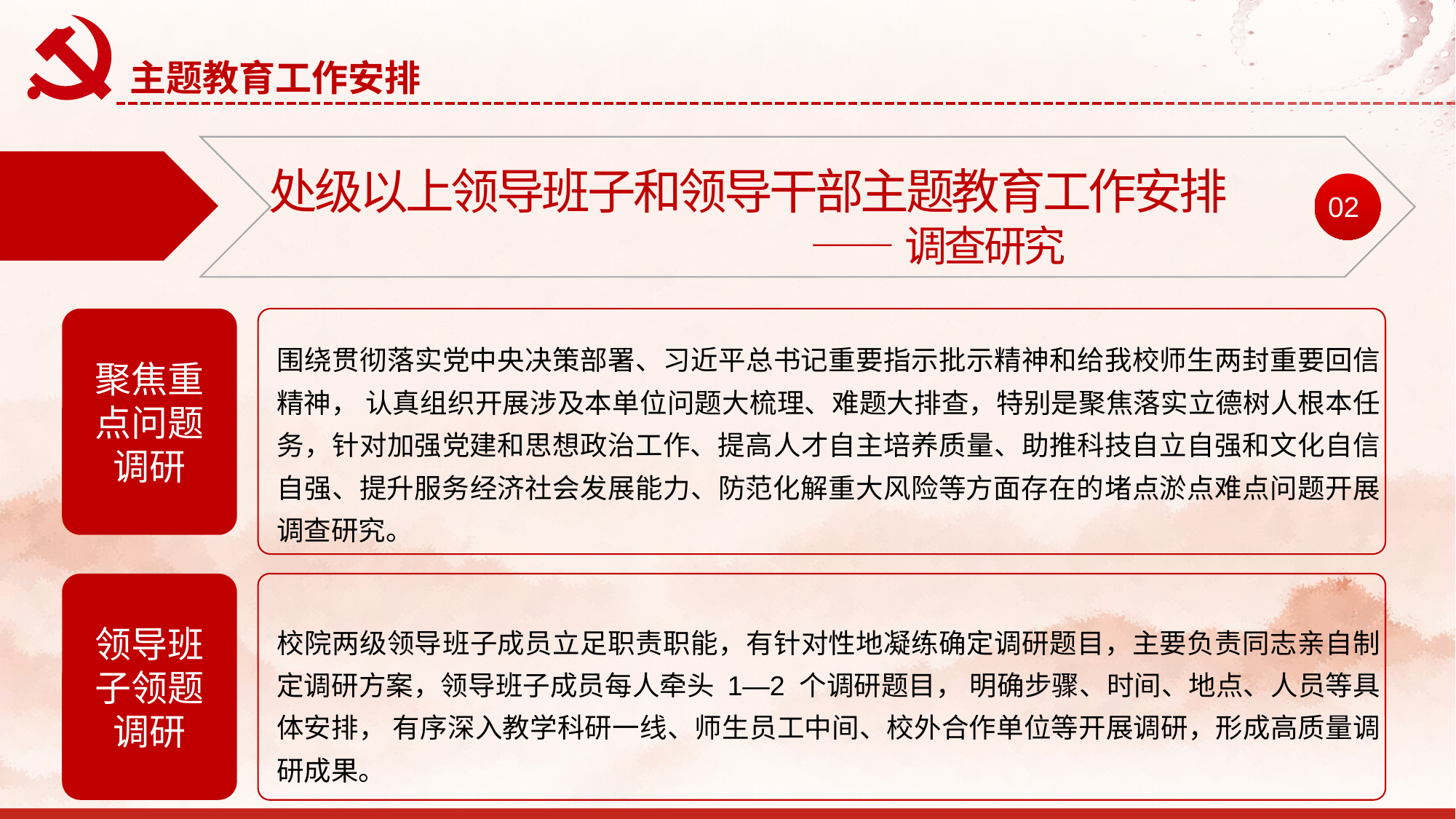

主题教育工作安排

处级以上领导班子和领导干部主题教育工作安排
                                                                                    ——调查研究

02
聚焦重点问题调研

围绕贯彻落实党中央决策部署、习近平总书记重要指示批示精神和给我校师生两封重要回信精神， 认真组织开展涉及本单位问题大梳理、难题大排查，特别是聚焦落实立德树人根本任务，针对加强党建和思想政治工作、提高人才自主培养质量、助推科技自立自强和文化自信自强、提升服务经济社会发展能力、防范化解重大风险等方面存在的堵点淤点难点问题开展调查研究。
领导班子领题调研

校院两级领导班子成员立足职责职能，有针对性地凝练确定调研题目，主要负责同志亲自制定调研方案，领导班子成员每人牵头 1—2 个调研题目， 明确步骤、时间、地点、人员等具体安排， 有序深入教学科研一线、师生员工中间、校外合作单位等开展调研，形成高质量调研成果。